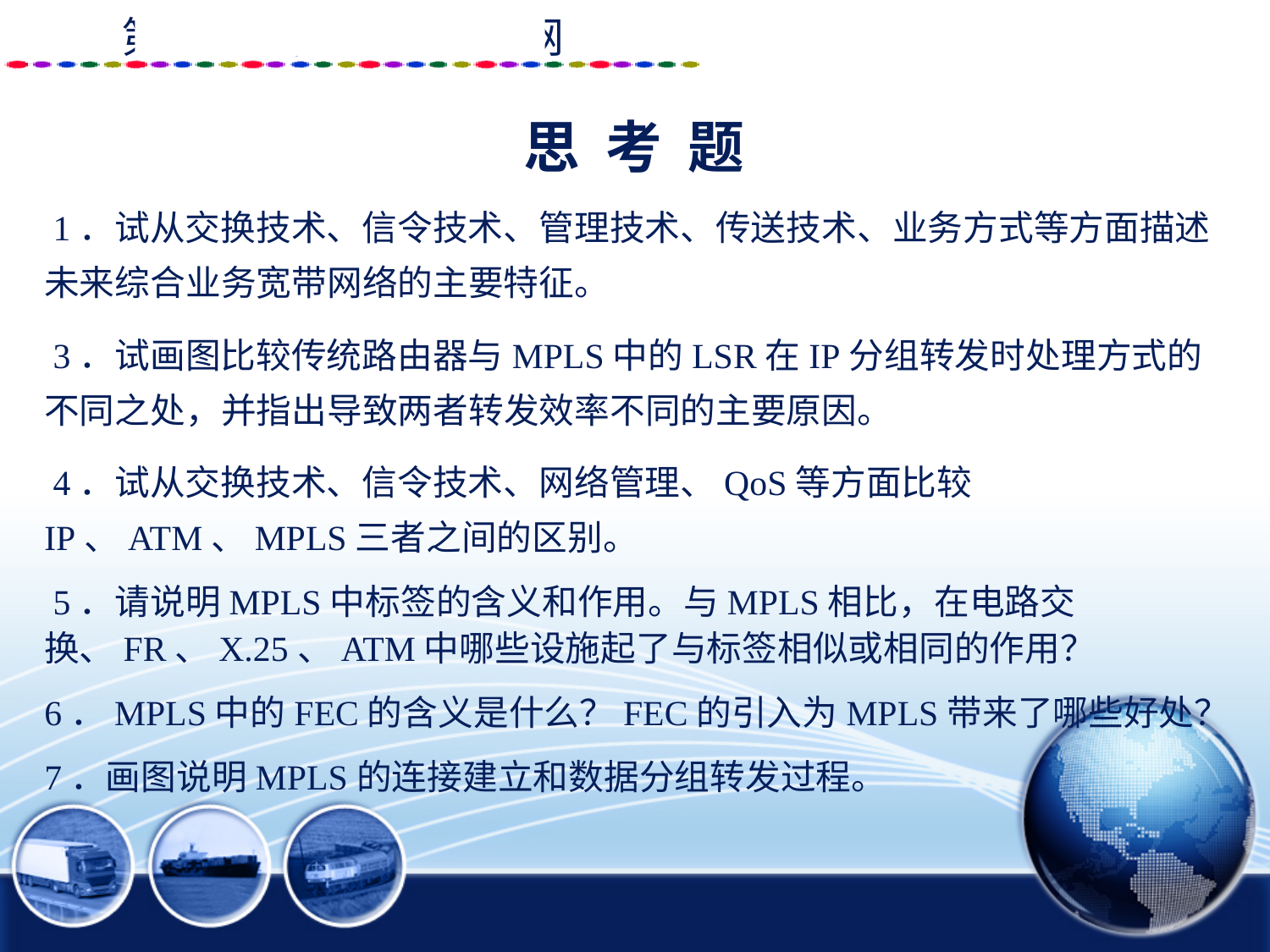

思  考  题
 1．试从交换技术、信令技术、管理技术、传送技术、业务方式等方面描述未来综合业务宽带网络的主要特征。
 3．试画图比较传统路由器与MPLS中的LSR在IP分组转发时处理方式的不同之处，并指出导致两者转发效率不同的主要原因。
 4．试从交换技术、信令技术、网络管理、QoS等方面比较IP、ATM、MPLS三者之间的区别。
 5．请说明MPLS中标签的含义和作用。与MPLS相比，在电路交换、FR、X.25、ATM中哪些设施起了与标签相似或相同的作用？
6．MPLS中的FEC的含义是什么？FEC的引入为MPLS带来了哪些好处？
7．画图说明MPLS的连接建立和数据分组转发过程。